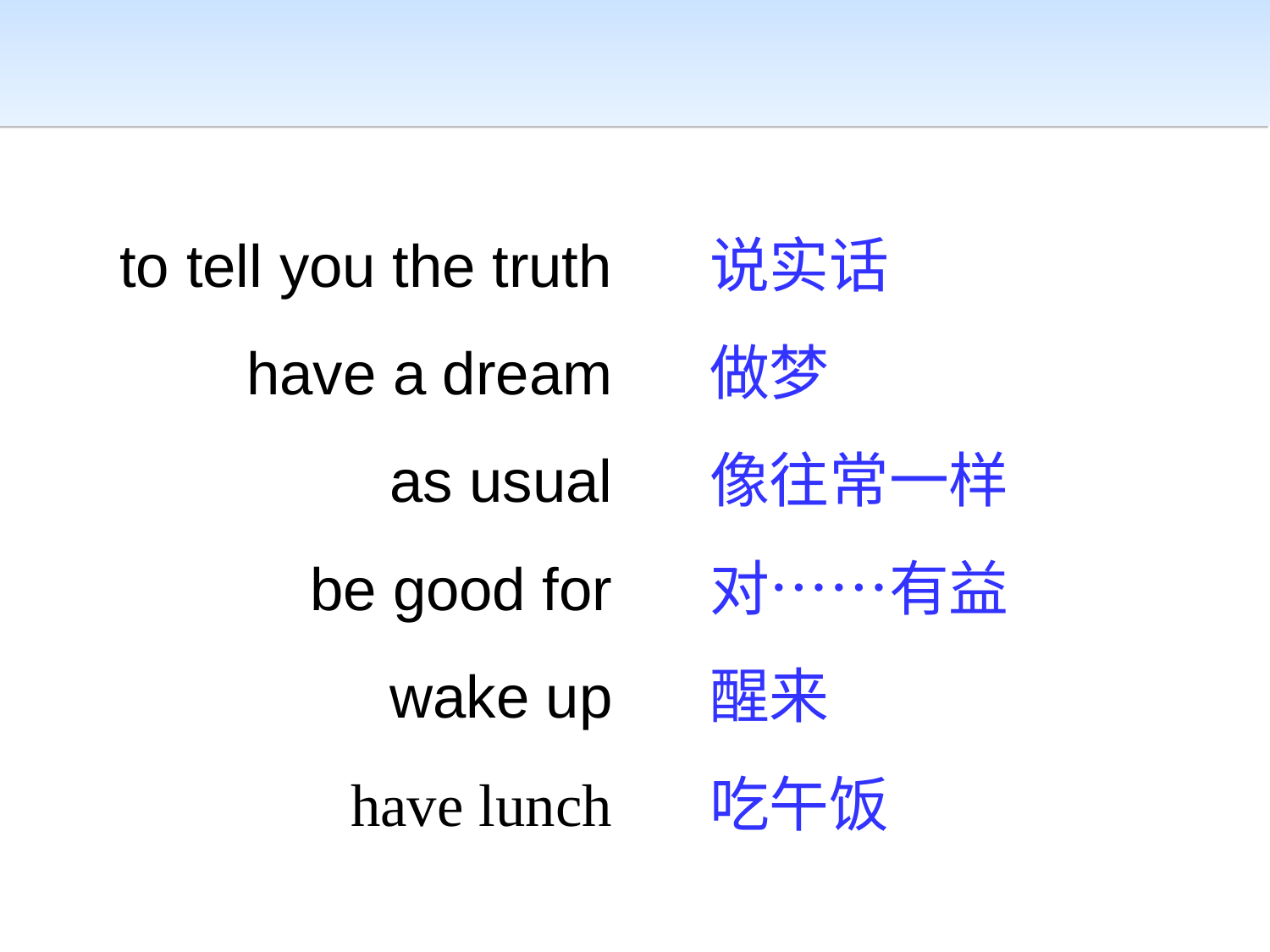

to tell you the truth have a dream
 as usual
be good for
wake up
have lunch
说实话
做梦
像往常一样
对……有益
醒来
吃午饭